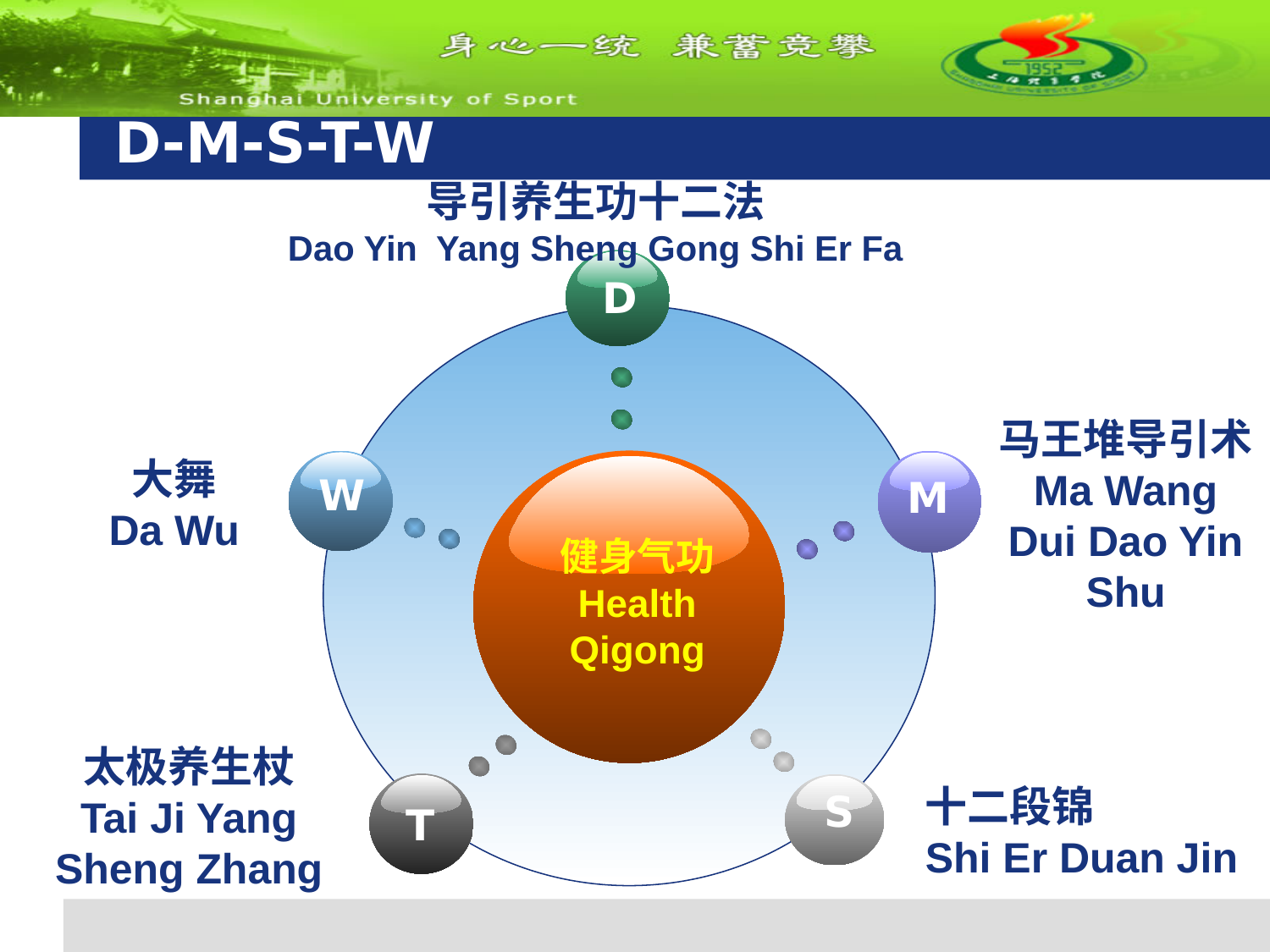

# D-M-S-T-W
导引养生功十二法
Dao Yin  Yang Sheng Gong Shi Er Fa

D

马王堆导引术
Ma Wang Dui Dao Yin Shu
大舞
Da Wu

W

M

健身气功
Health Qigong

太极养生杖
Tai Ji Yang Sheng Zhang

T
十二段锦
Shi Er Duan Jin

S